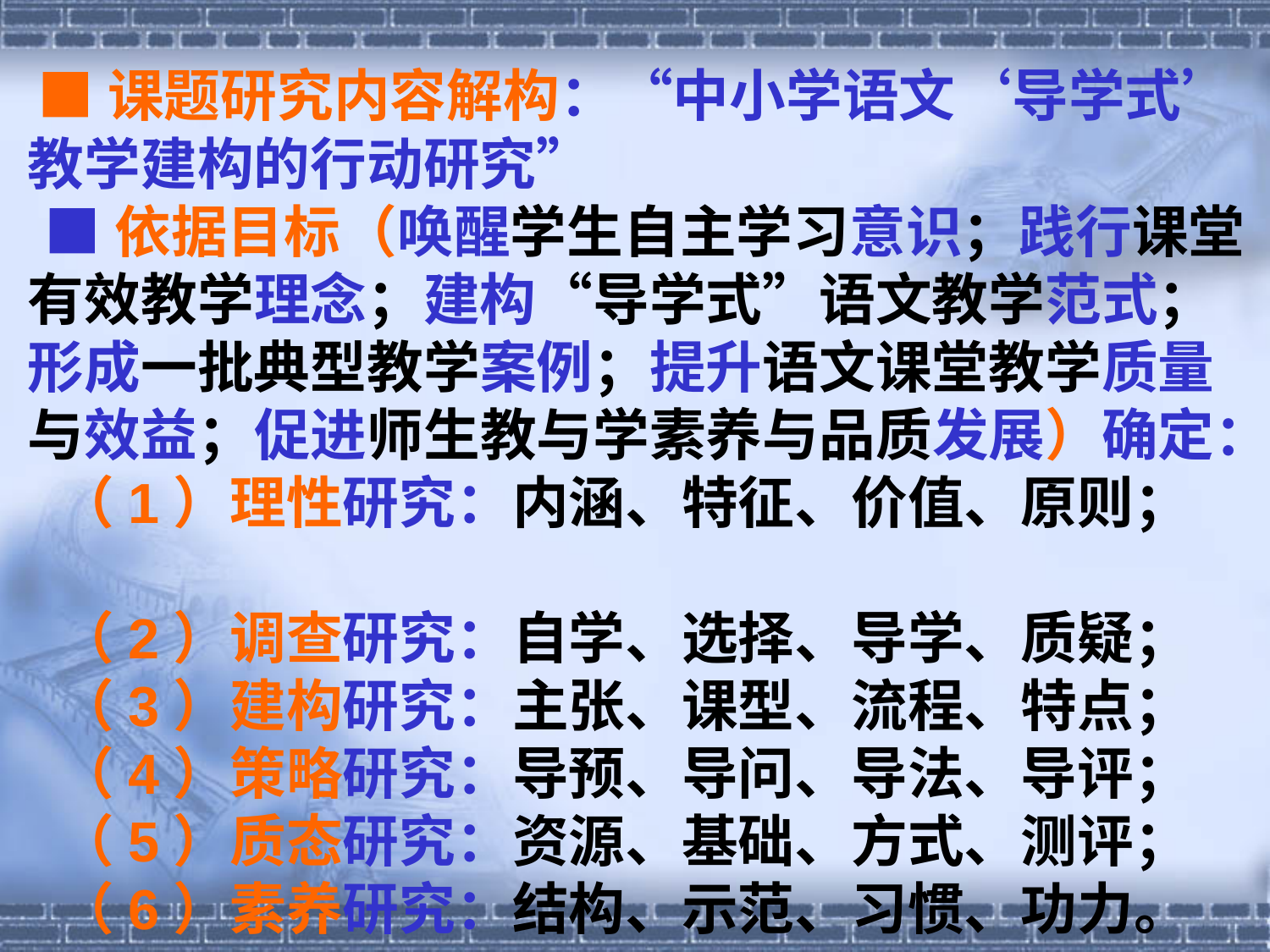

■课题研究内容解构：“中小学语文‘导学式’教学建构的行动研究”
     ■依据目标（唤醒学生自主学习意识；践行课堂有效教学理念；建构“导学式”语文教学范式；形成一批典型教学案例；提升语文课堂教学质量与效益；促进师生教与学素养与品质发展）确定：
     （1）理性研究：内涵、特征、价值、原则；
     （2）调查研究：自学、选择、导学、质疑；
     （3）建构研究：主张、课型、流程、特点；
     （4）策略研究：导预、导问、导法、导评；
     （5）质态研究：资源、基础、方式、测评；
     （6）素养研究：结构、示范、习惯、功力。